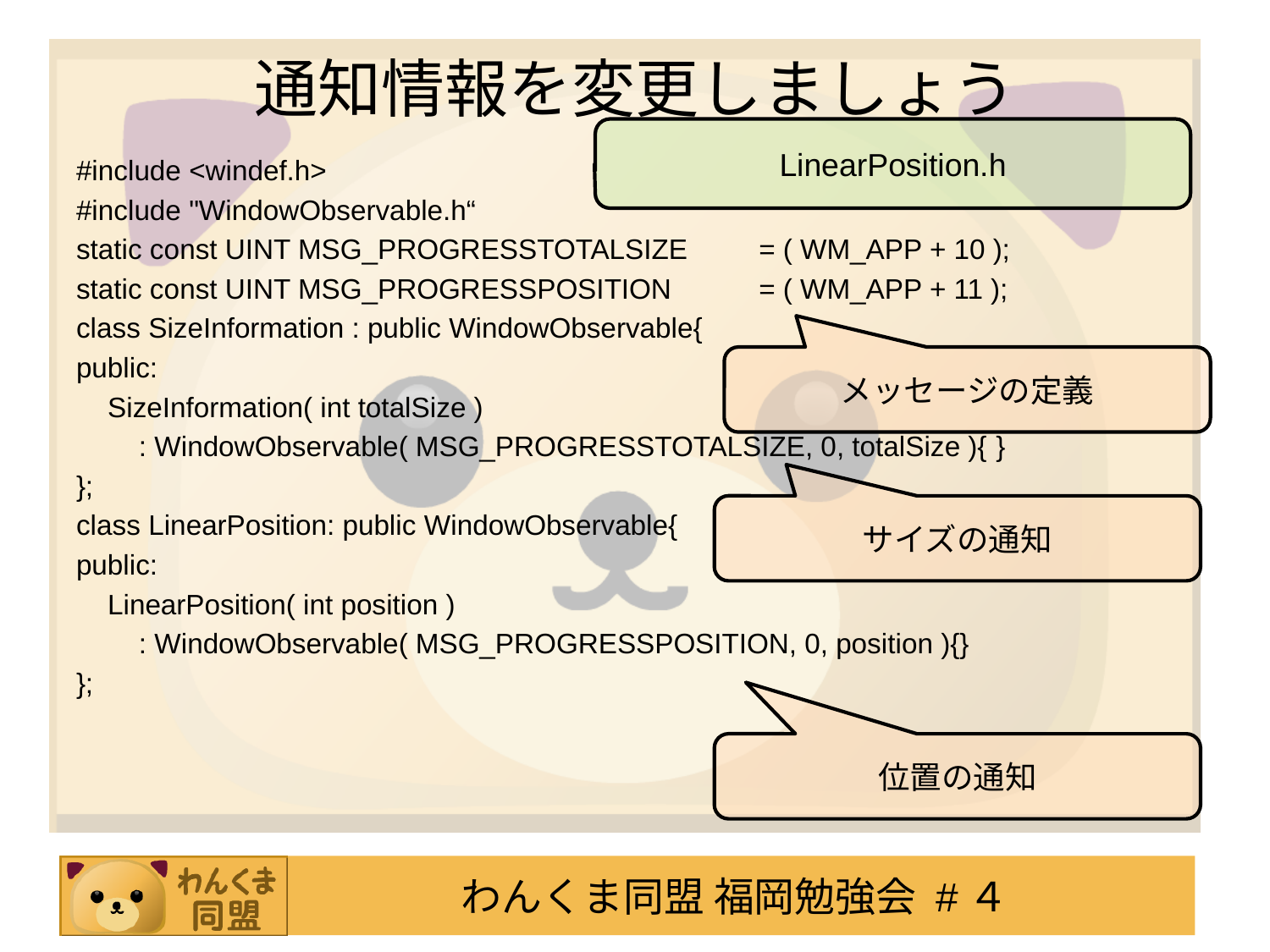

# 通知情報を変更しましょう
LinearPosition.h
#include <windef.h>
#include "WindowObservable.h“
static const UINT MSG_PROGRESSTOTALSIZE	= ( WM_APP + 10 );
static const UINT MSG_PROGRESSPOSITION	= ( WM_APP + 11 );
class SizeInformation : public WindowObservable{
public:
    SizeInformation( int totalSize )
        : WindowObservable( MSG_PROGRESSTOTALSIZE, 0, totalSize ){ }
};
class LinearPosition: public WindowObservable{
public:
    LinearPosition( int position )
        : WindowObservable( MSG_PROGRESSPOSITION, 0, position ){}
};
メッセージの定義
サイズの通知
位置の通知